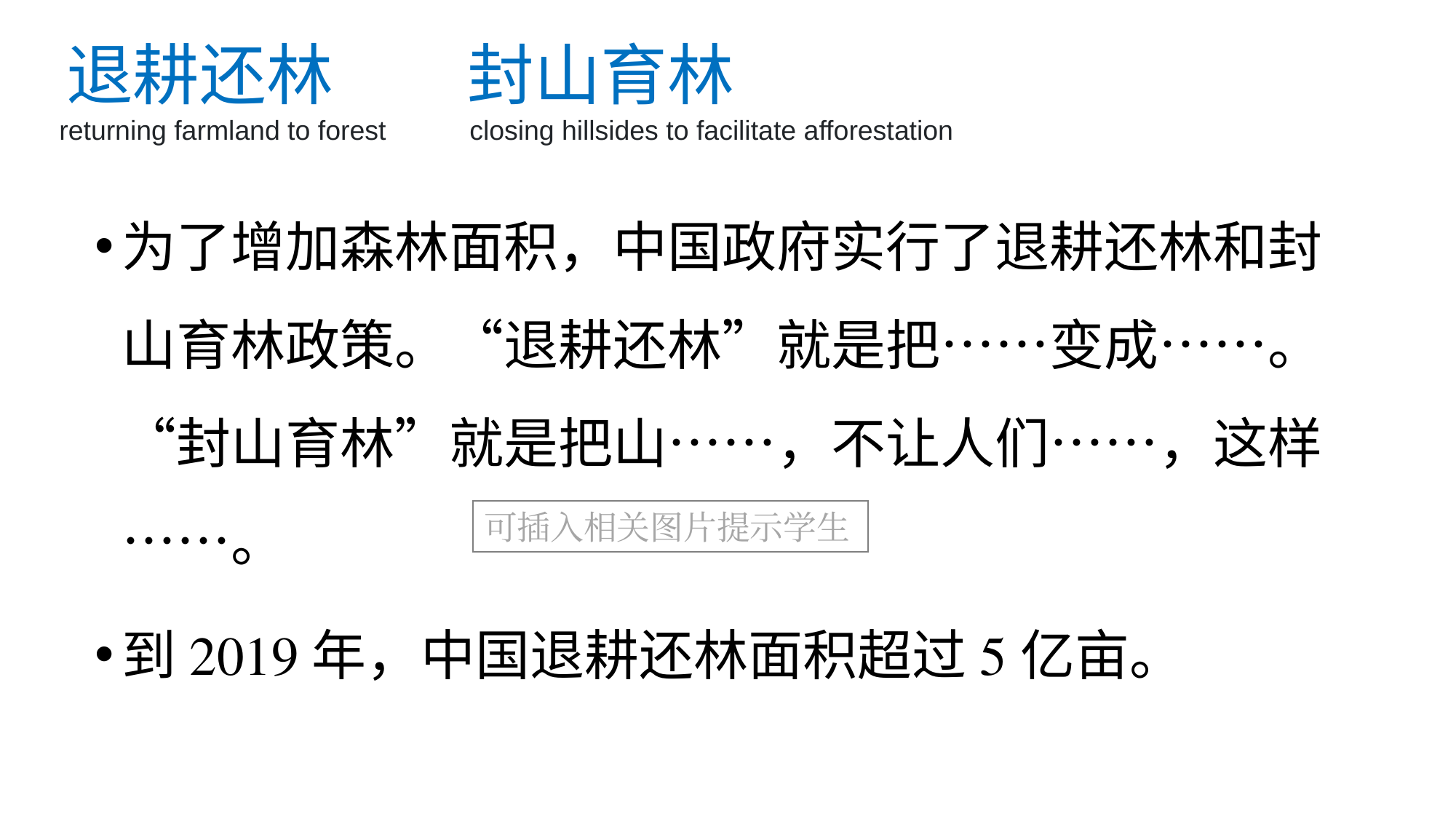

# 退耕还林         封山育林
returning farmland to forest
closing hillsides to facilitate afforestation
为了增加森林面积，中国政府实行了退耕还林和封山育林政策。“退耕还林”就是把……变成……。“封山育林”就是把山……，不让人们……，这样……。
到2019年，中国退耕还林面积超过5亿亩。
可插入相关图片提示学生